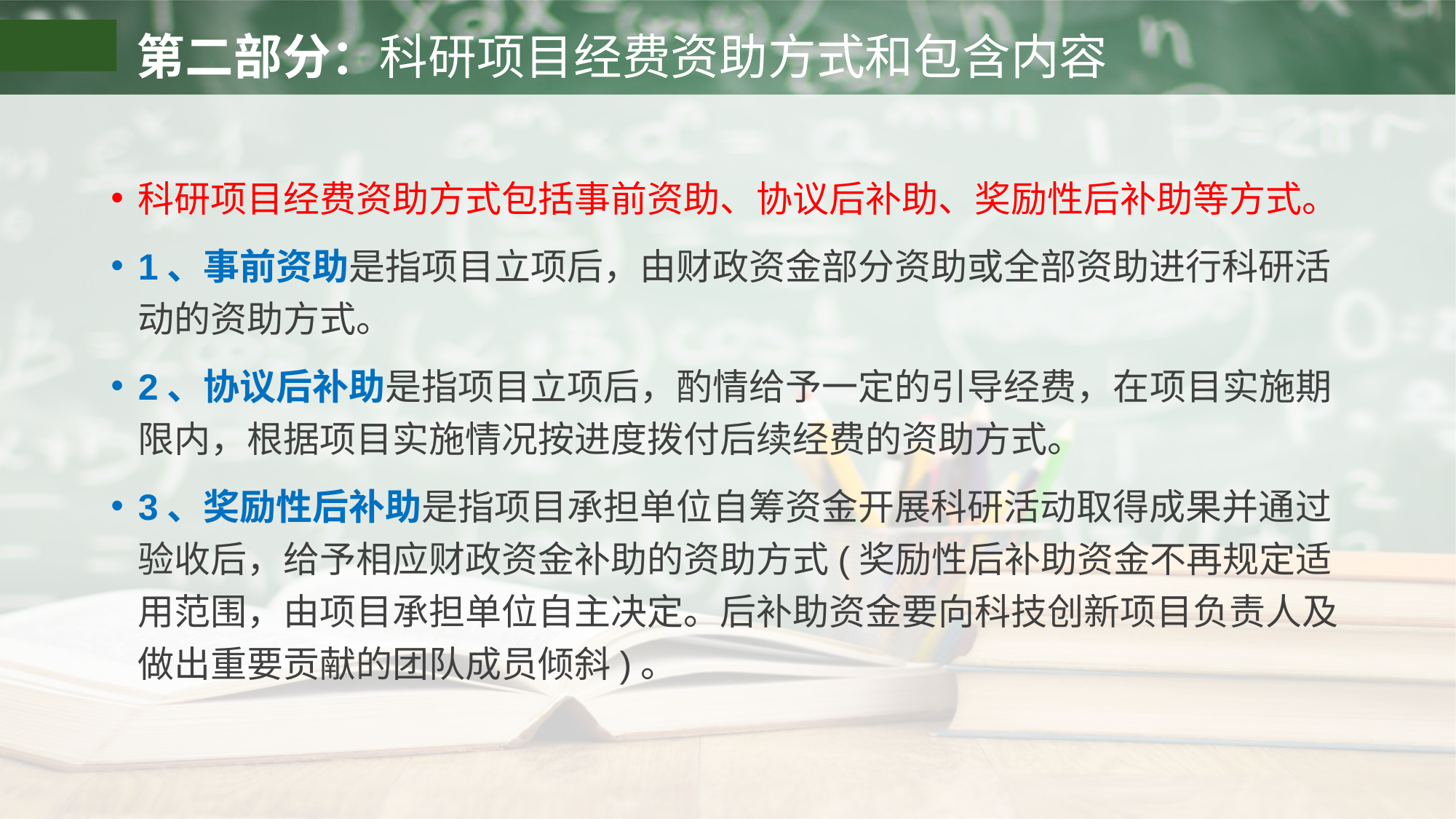

# 第二部分：科研项目经费资助方式和包含内容
科研项目经费资助方式包括事前资助、协议后补助、奖励性后补助等方式。
1、事前资助是指项目立项后，由财政资金部分资助或全部资助进行科研活动的资助方式。
2、协议后补助是指项目立项后，酌情给予一定的引导经费，在项目实施期限内，根据项目实施情况按进度拨付后续经费的资助方式。
3、奖励性后补助是指项目承担单位自筹资金开展科研活动取得成果并通过验收后，给予相应财政资金补助的资助方式(奖励性后补助资金不再规定适用范围，由项目承担单位自主决定。后补助资金要向科技创新项目负责人及做出重要贡献的团队成员倾斜)。